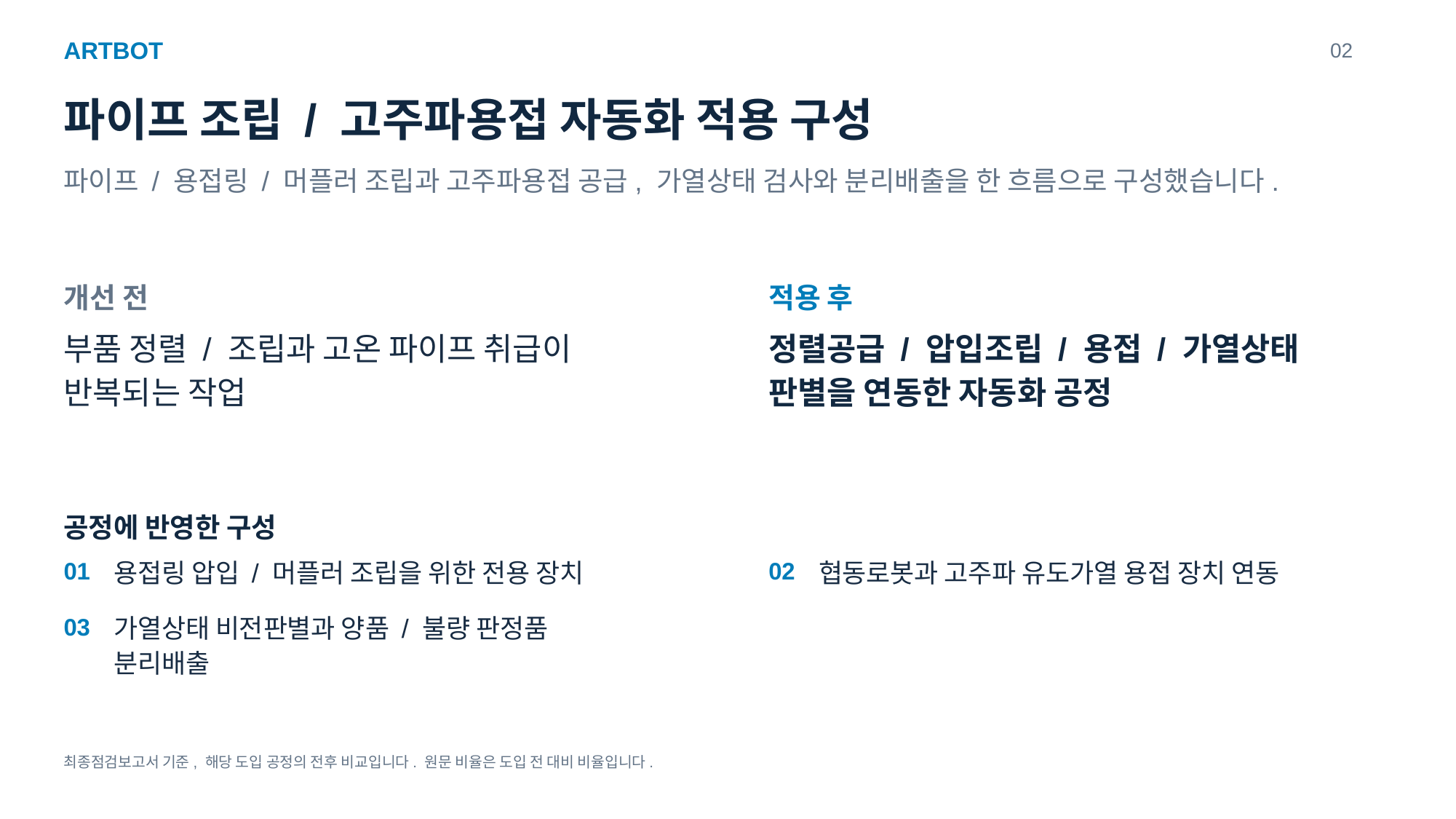

ARTBOT
02
파이프 조립 / 고주파용접 자동화 적용 구성
파이프 / 용접링 / 머플러 조립과 고주파용접 공급, 가열상태 검사와 분리배출을 한 흐름으로 구성했습니다.
개선 전
적용 후
부품 정렬 / 조립과 고온 파이프 취급이
정렬공급 / 압입조립 / 용접 / 가열상태
반복되는 작업
판별을 연동한 자동화 공정
공정에 반영한 구성
01
용접링 압입 / 머플러 조립을 위한 전용 장치
02
협동로봇과 고주파 유도가열 용접 장치 연동
03
가열상태 비전판별과 양품 / 불량 판정품
분리배출
최종점검보고서 기준, 해당 도입 공정의 전후 비교입니다. 원문 비율은 도입 전 대비 비율입니다.